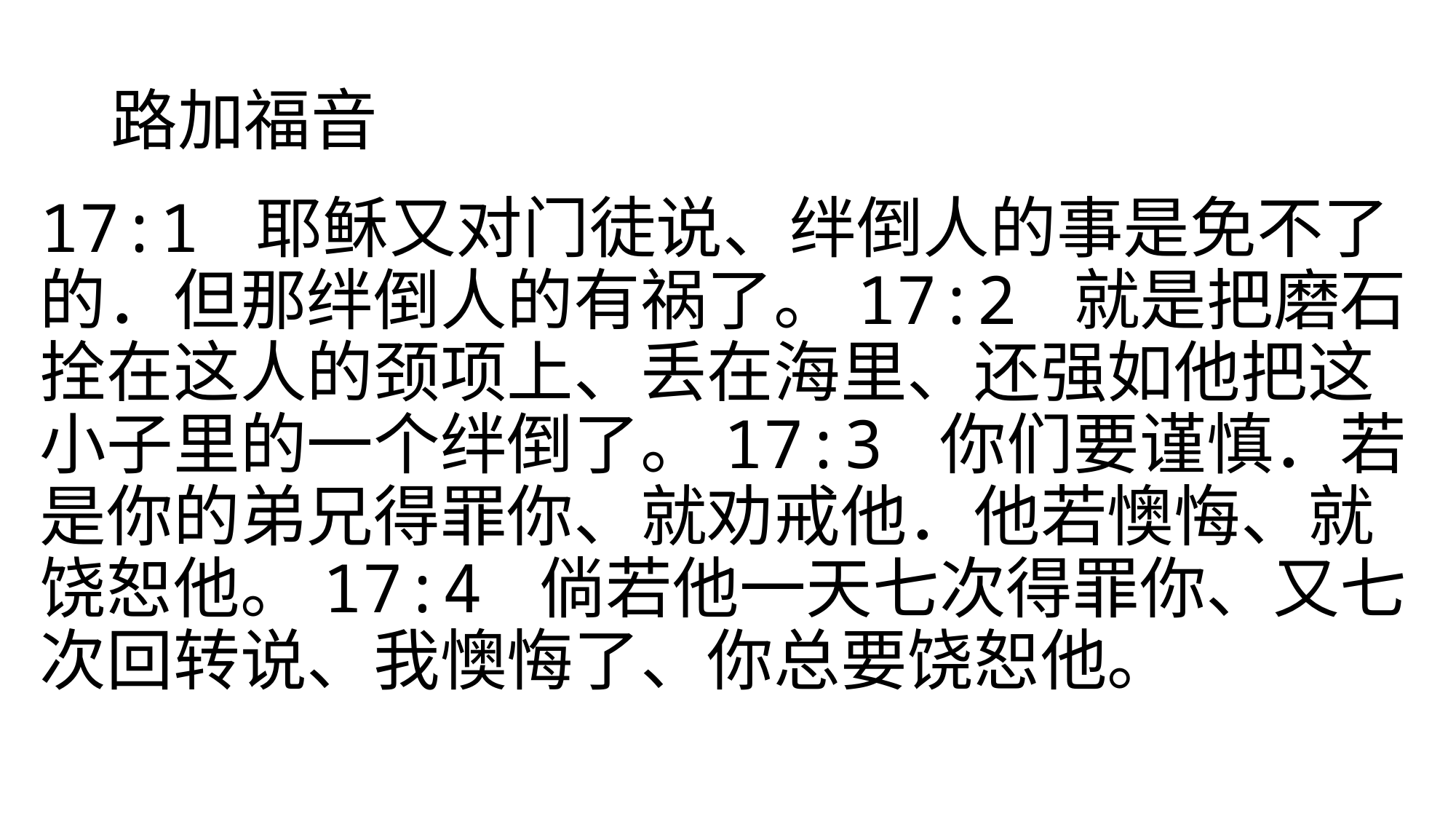

# 路加福音
17:1 耶稣又对门徒说、绊倒人的事是免不了的．但那绊倒人的有祸了。17:2 就是把磨石拴在这人的颈项上、丢在海里、还强如他把这小子里的一个绊倒了。17:3 你们要谨慎．若是你的弟兄得罪你、就劝戒他．他若懊悔、就饶恕他。17:4 倘若他一天七次得罪你、又七次回转说、我懊悔了、你总要饶恕他。